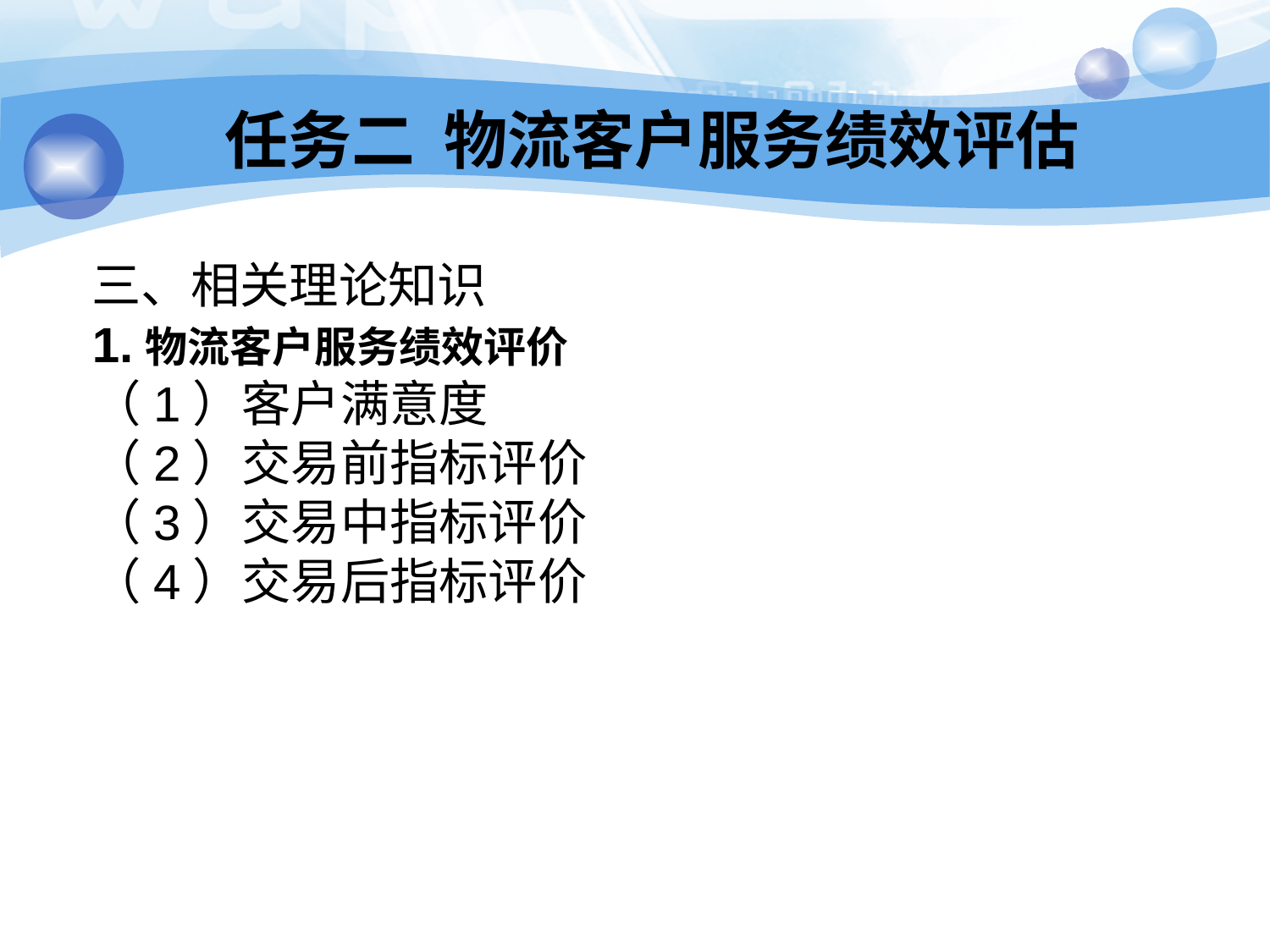

任务二  物流客户服务绩效评估
三、相关理论知识
1.物流客户服务绩效评价
（1）客户满意度
（2）交易前指标评价
（3）交易中指标评价
（4）交易后指标评价